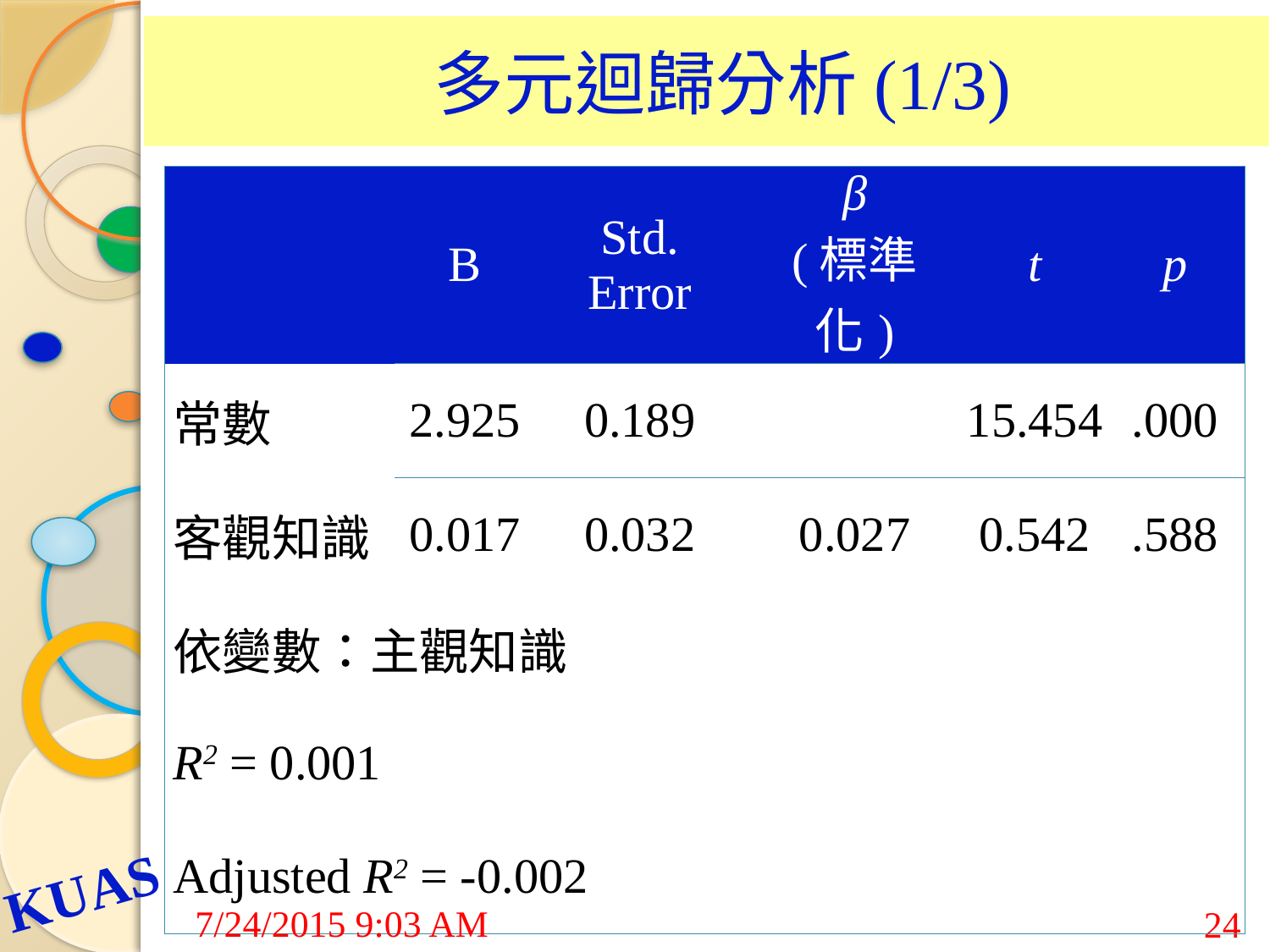

# 多元迴歸分析(1/3)
|  | B | Std. Error | β (標準化) | t | p |
| --- | --- | --- | --- | --- | --- |
| 常數 | 2.925 | 0.189 |  | 15.454 | .000 |
| 客觀知識 | 0.017 | 0.032 | 0.027 | 0.542 | .588 |
| 依變數：主觀知識 |  |  |  |  |  |
| R2 = 0.001 |  |  |  |  |  |
| Adjusted R2 = -0.002 |  |  |  |  |  |
7/24/2015 9:03 AM
24